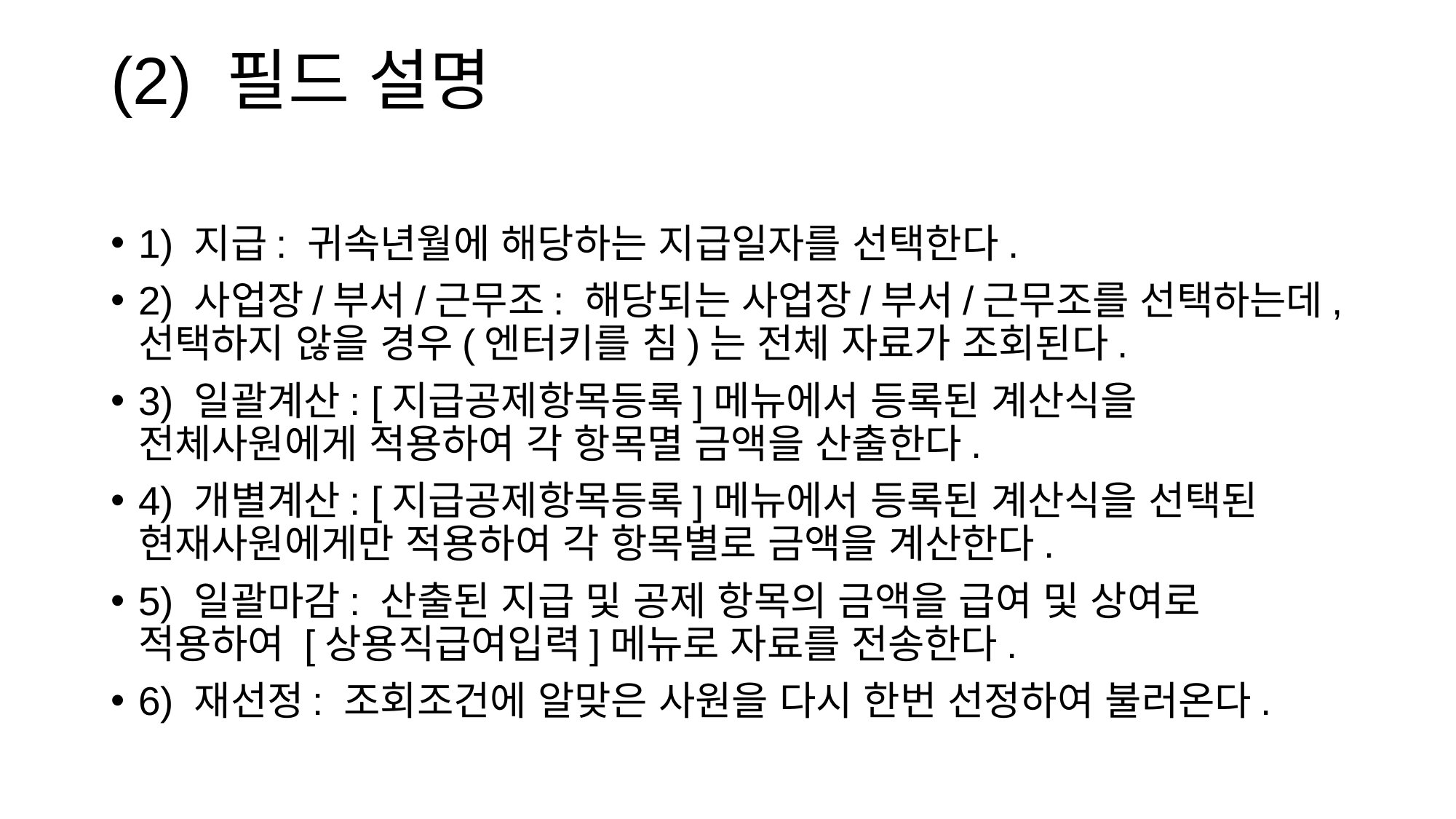

# (2) 필드 설명
1) 지급: 귀속년월에 해당하는 지급일자를 선택한다.
2) 사업장/부서/근무조: 해당되는 사업장/부서/근무조를 선택하는데, 선택하지 않을 경우(엔터키를 침)는 전체 자료가 조회된다.
3) 일괄계산: [지급공제항목등록]메뉴에서 등록된 계산식을 전체사원에게 적용하여 각 항목멸 금액을 산출한다.
4) 개별계산: [지급공제항목등록]메뉴에서 등록된 계산식을 선택된 현재사원에게만 적용하여 각 항목별로 금액을 계산한다.
5) 일괄마감: 산출된 지급 및 공제 항목의 금액을 급여 및 상여로 적용하여 [상용직급여입력]메뉴로 자료를 전송한다.
6) 재선정: 조회조건에 알맞은 사원을 다시 한번 선정하여 불러온다.